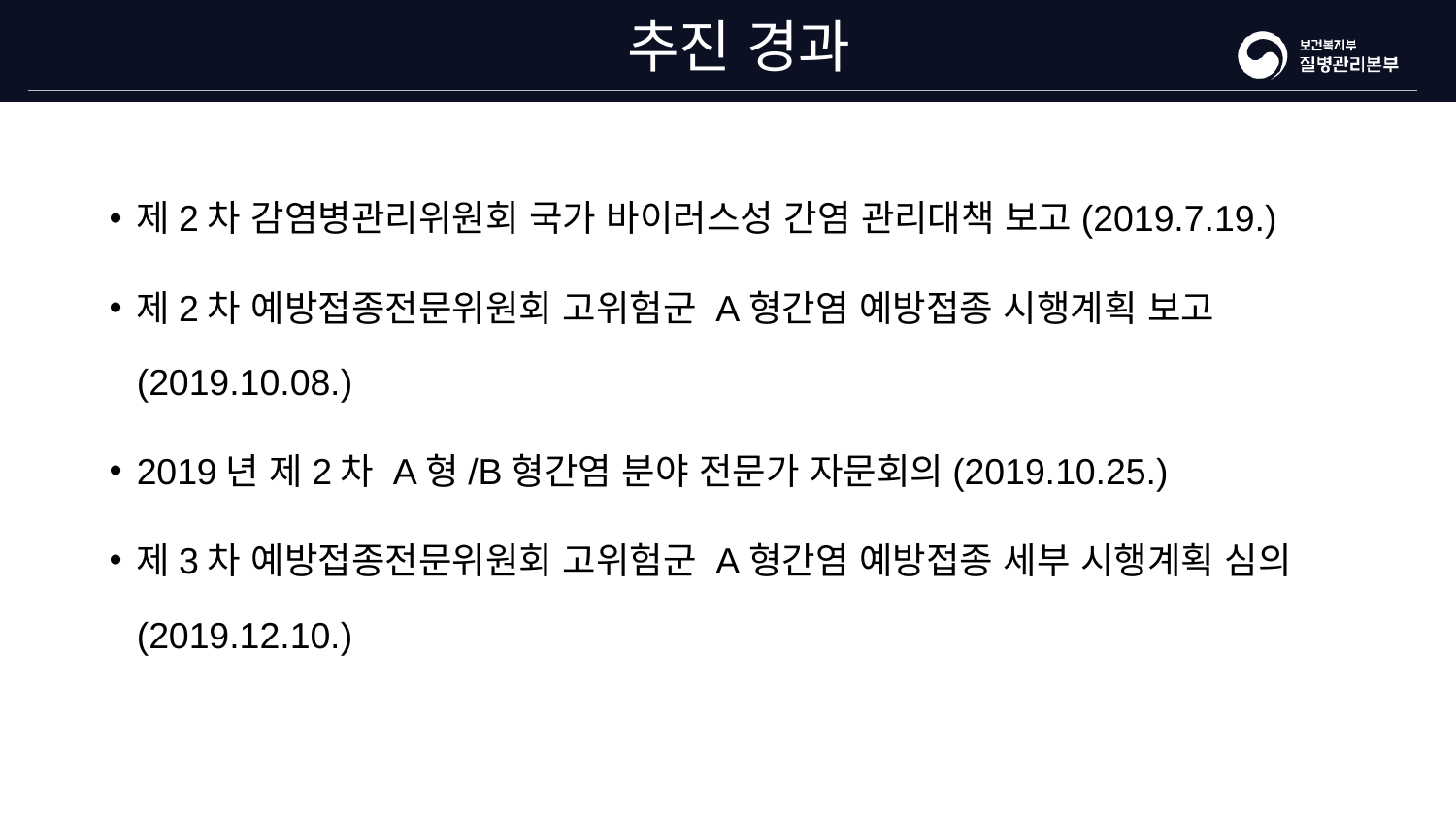

# 추진 경과
제2차 감염병관리위원회 국가 바이러스성 간염 관리대책 보고(2019.7.19.)
제2차 예방접종전문위원회 고위험군 A형간염 예방접종 시행계획 보고(2019.10.08.)
2019년 제2차 A형/B형간염 분야 전문가 자문회의(2019.10.25.)
제3차 예방접종전문위원회 고위험군 A형간염 예방접종 세부 시행계획 심의 (2019.12.10.)